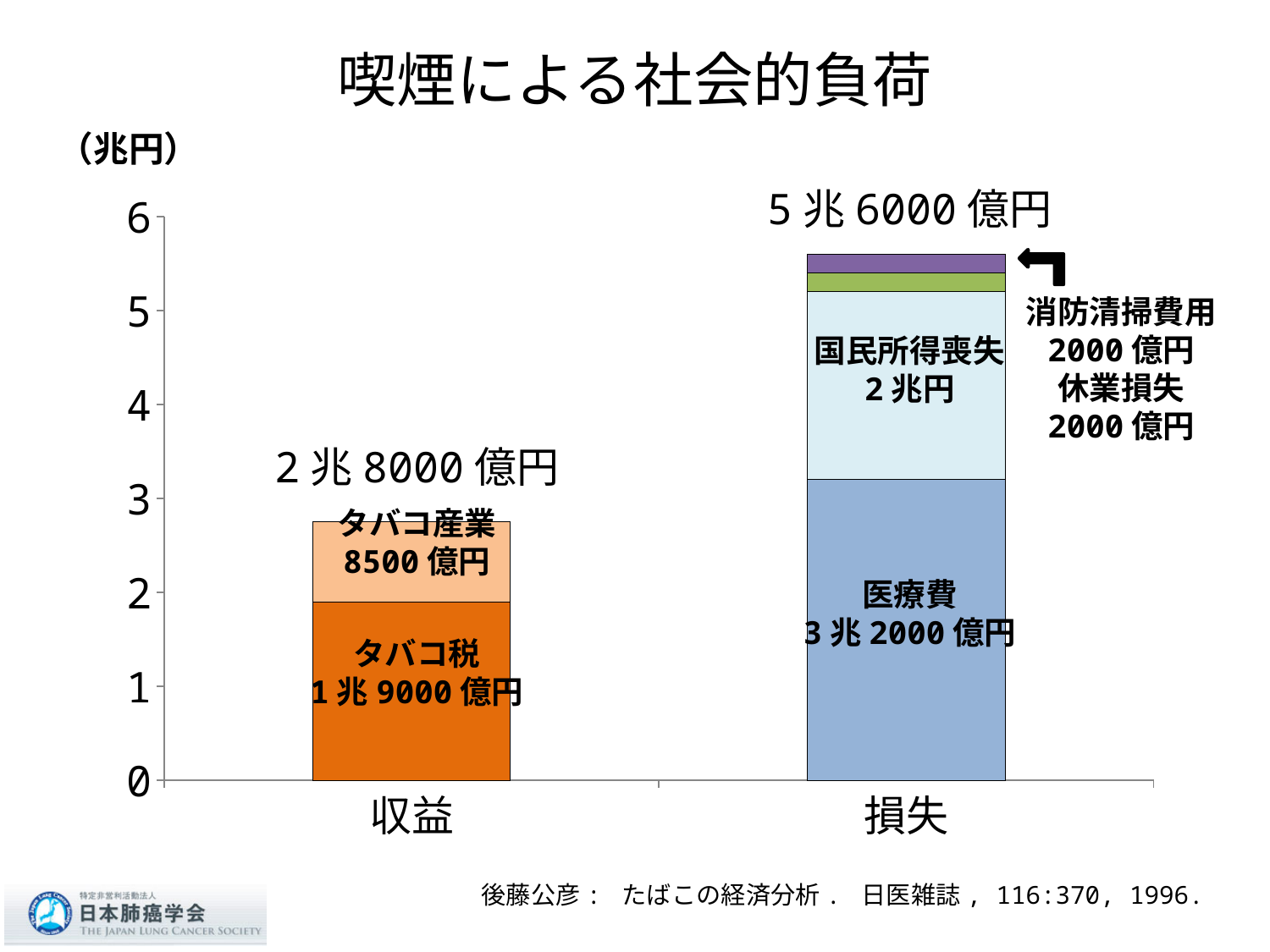

# 喫煙による社会的負荷
（兆円）

### Chart

| Category | 系列 1 | 系列 2 | 系列 3 | 系列 4 |
|---|---|---|---|---|
| 収益 | 1.9000000000000001 | 0.8500000000000002 | 0.0 | 0.0 |
| 損失 | 3.2 | 2.0 | 0.2 | 0.2 |
5兆6000億円

消防清掃費用
2000億円
休業損失
2000億円
国民所得喪失
2兆円
2兆8000億円
タバコ産業
8500億円
医療費
3兆2000億円
タバコ税
1兆9000億円
後藤公彦: たばこの経済分析. 日医雑誌, 116:370, 1996.